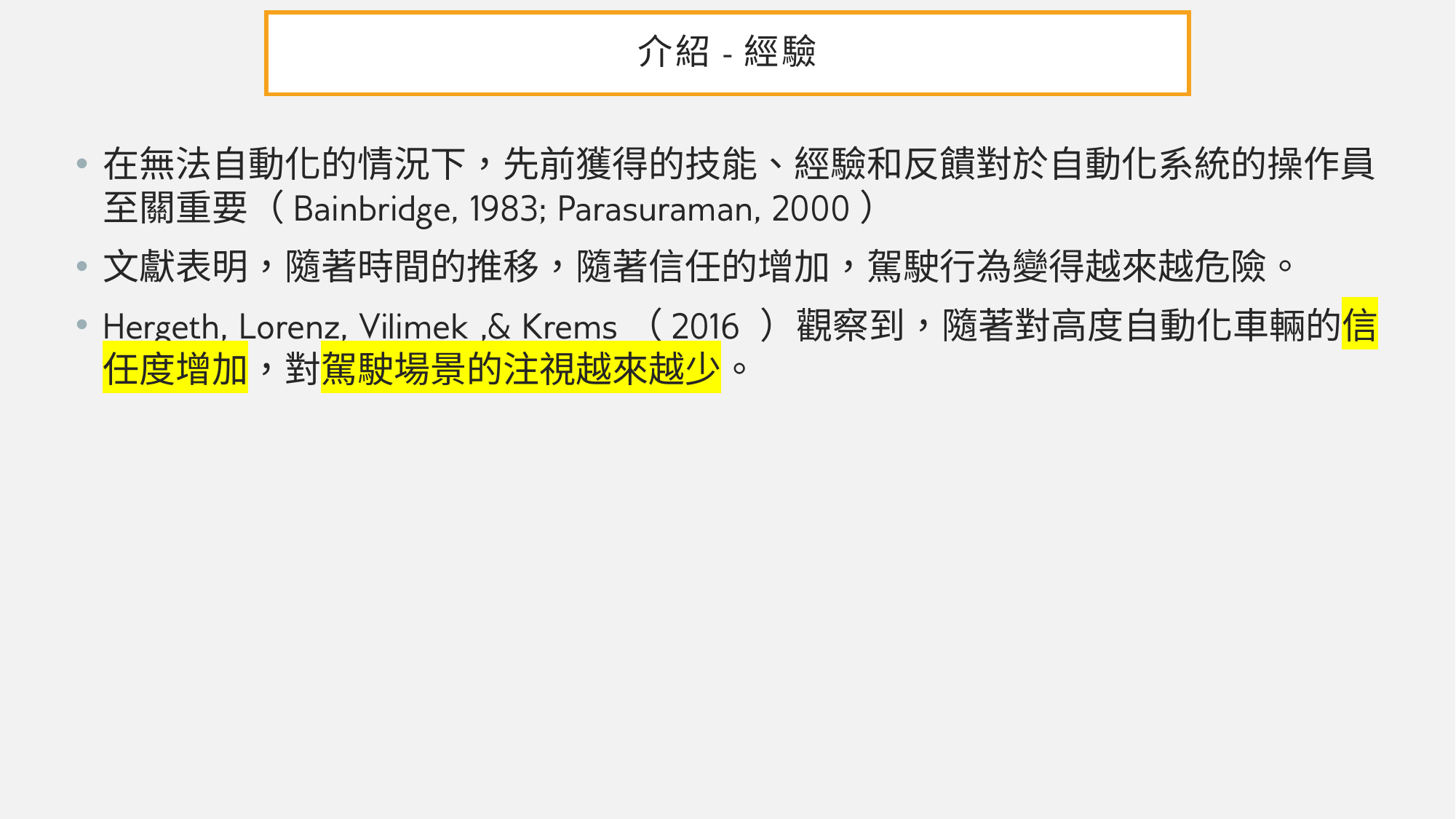

# 介紹-經驗
在無法自動化的情況下，先前獲得的技能、經驗和反饋對於自動化系統的操作員至關重要（Bainbridge, 1983; Parasuraman, 2000）
文獻表明，隨著時間的推移，隨著信任的增加，駕駛行為變得越來越危險。
Hergeth, Lorenz, Vilimek ,& Krems（2016 ）觀察到，隨著對高度自動化車輛的信任度增加，對駕駛場景的注視越來越少。